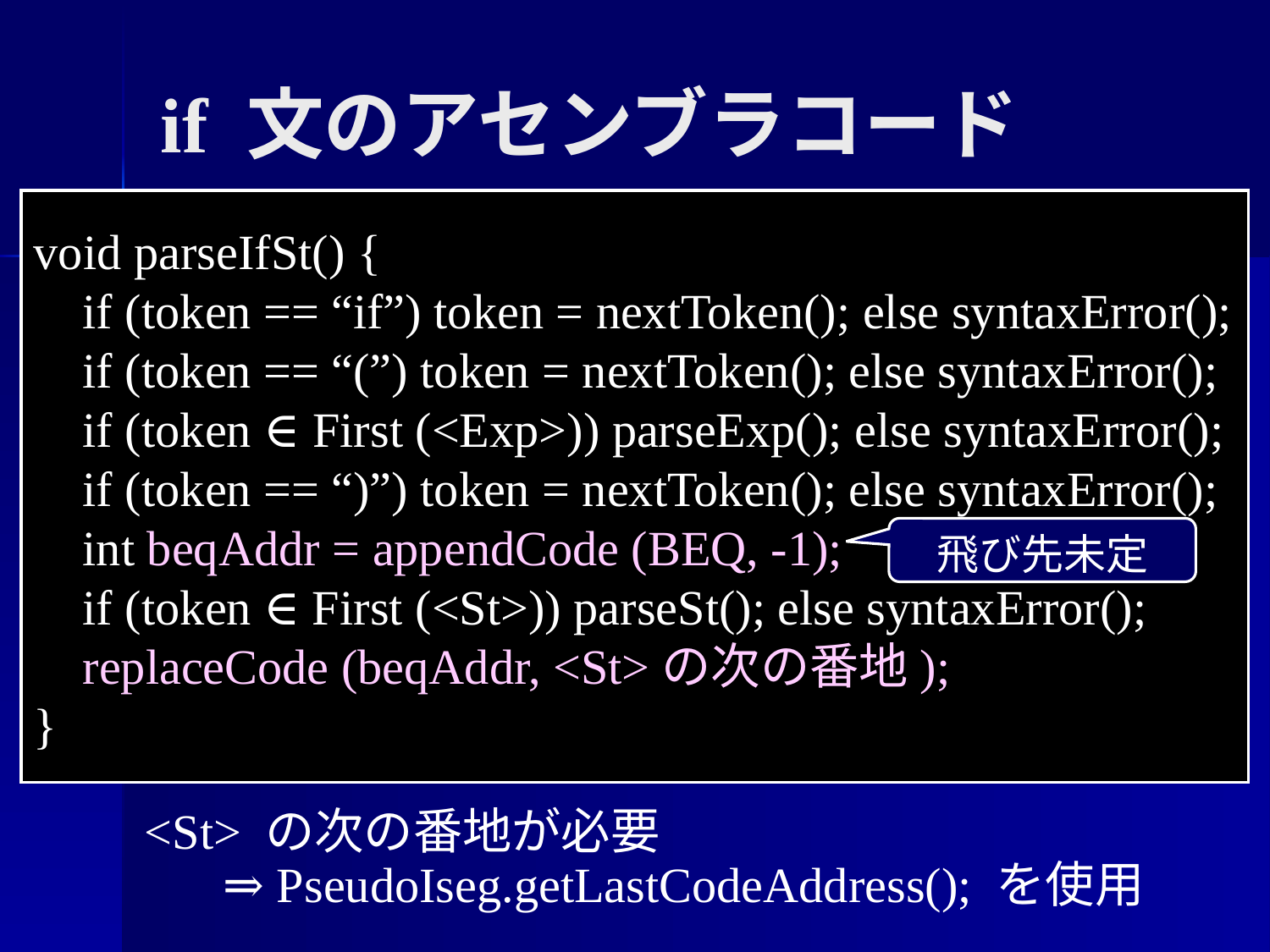

if 文のアセンブラコード
void parseIfSt() {
    if (token == “if”) token = nextToken(); else syntaxError();
    if (token == “(”) token = nextToken(); else syntaxError();
    if (token ∈ First (<Exp>)) parseExp(); else syntaxError();
    if (token == “)”) token = nextToken(); else syntaxError();
    int beqAddr = appendCode (BEQ, -1);
    if (token ∈ First (<St>)) parseSt(); else syntaxError();
    replaceCode (beqAddr, <St>の次の番地);
}
飛び先未定
<St> の次の番地が必要
⇒ PseudoIseg.getLastCodeAddress(); を使用